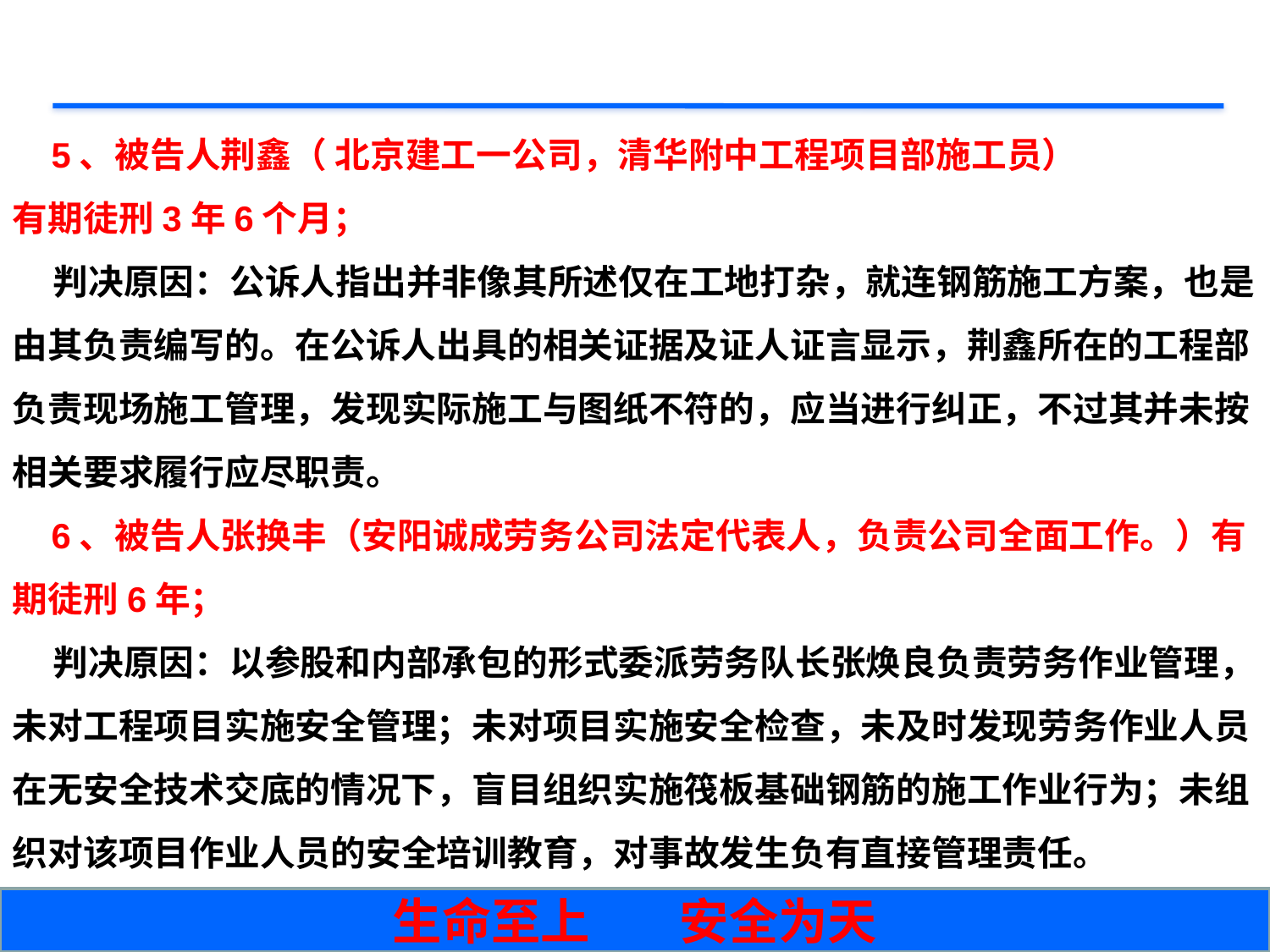

5、被告人荆鑫（ 北京建工一公司，清华附中工程项目部施工员）
有期徒刑3年6个月；
    判决原因：公诉人指出并非像其所述仅在工地打杂，就连钢筋施工方案，也是由其负责编写的。在公诉人出具的相关证据及证人证言显示，荆鑫所在的工程部负责现场施工管理，发现实际施工与图纸不符的，应当进行纠正，不过其并未按相关要求履行应尽职责。
    6、被告人张换丰（安阳诚成劳务公司法定代表人，负责公司全面工作。）有期徒刑6年；
    判决原因：以参股和内部承包的形式委派劳务队长张焕良负责劳务作业管理，未对工程项目实施安全管理；未对项目实施安全检查，未及时发现劳务作业人员在无安全技术交底的情况下，盲目组织实施筏板基础钢筋的施工作业行为；未组织对该项目作业人员的安全培训教育，对事故发生负有直接管理责任。